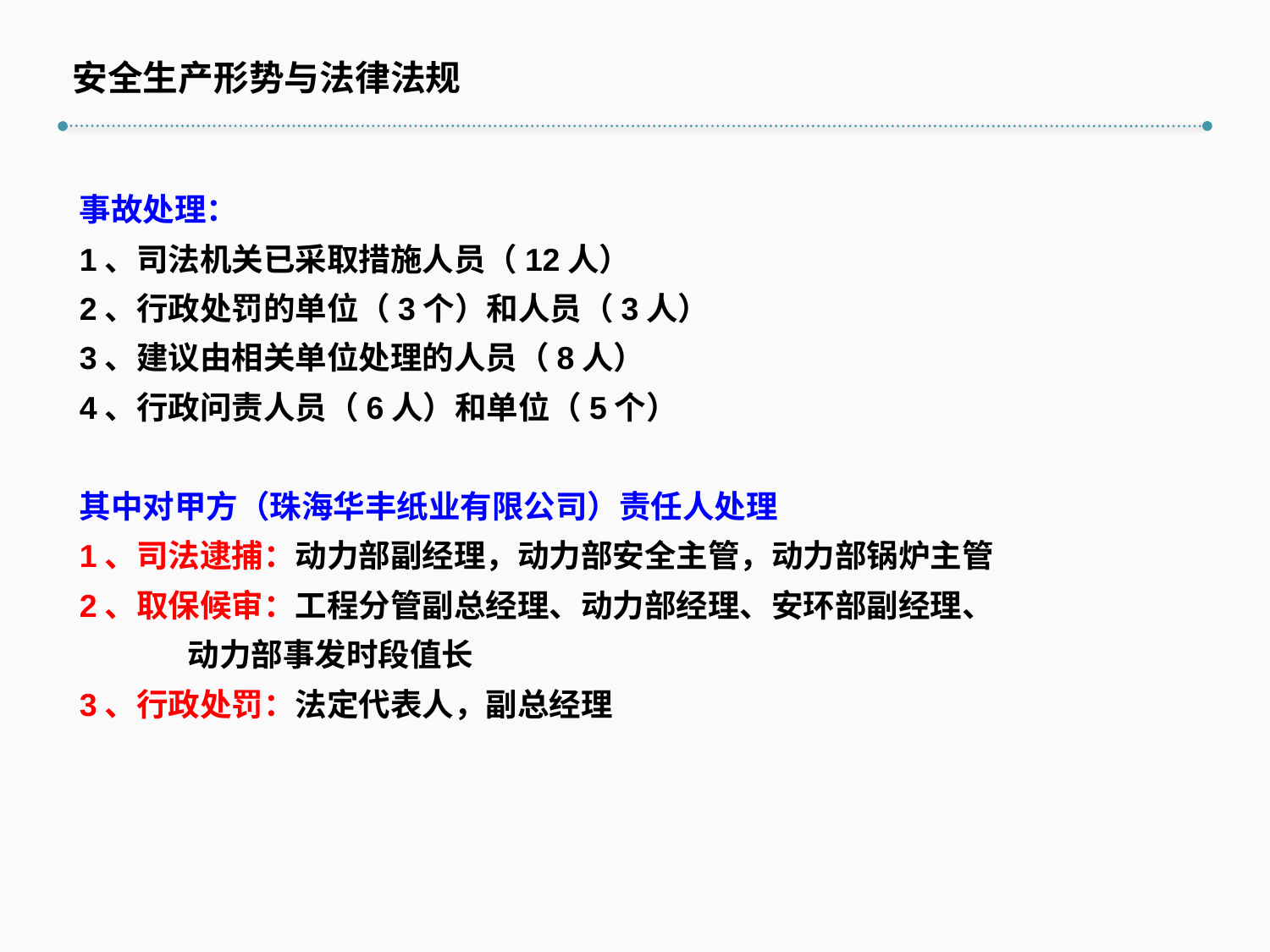

安全生产形势与法律法规

事故处理：
1、司法机关已采取措施人员（12人）
2、行政处罚的单位（3个）和人员（3人）
3、建议由相关单位处理的人员（8人）
4、行政问责人员（6人）和单位（5个）

其中对甲方（珠海华丰纸业有限公司）责任人处理
1、司法逮捕：动力部副经理，动力部安全主管，动力部锅炉主管
2、取保候审：工程分管副总经理、动力部经理、安环部副经理、
              动力部事发时段值长
3、行政处罚：法定代表人，副总经理